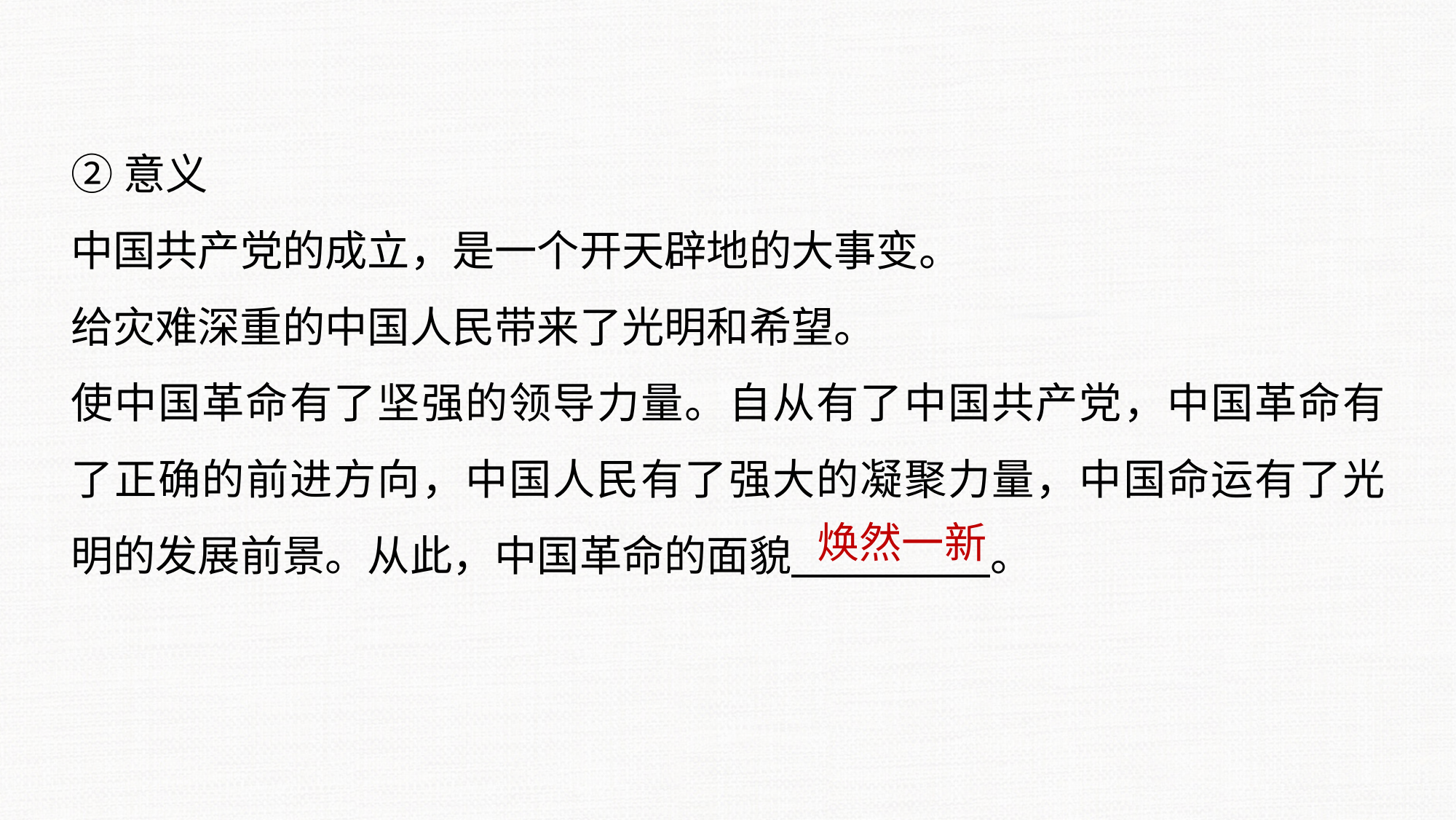

②意义
中国共产党的成立，是一个开天辟地的大事变。
给灾难深重的中国人民带来了光明和希望。
使中国革命有了坚强的领导力量。自从有了中国共产党，中国革命有了正确的前进方向，中国人民有了强大的凝聚力量，中国命运有了光明的发展前景。从此，中国革命的面貌                     。
焕然一新